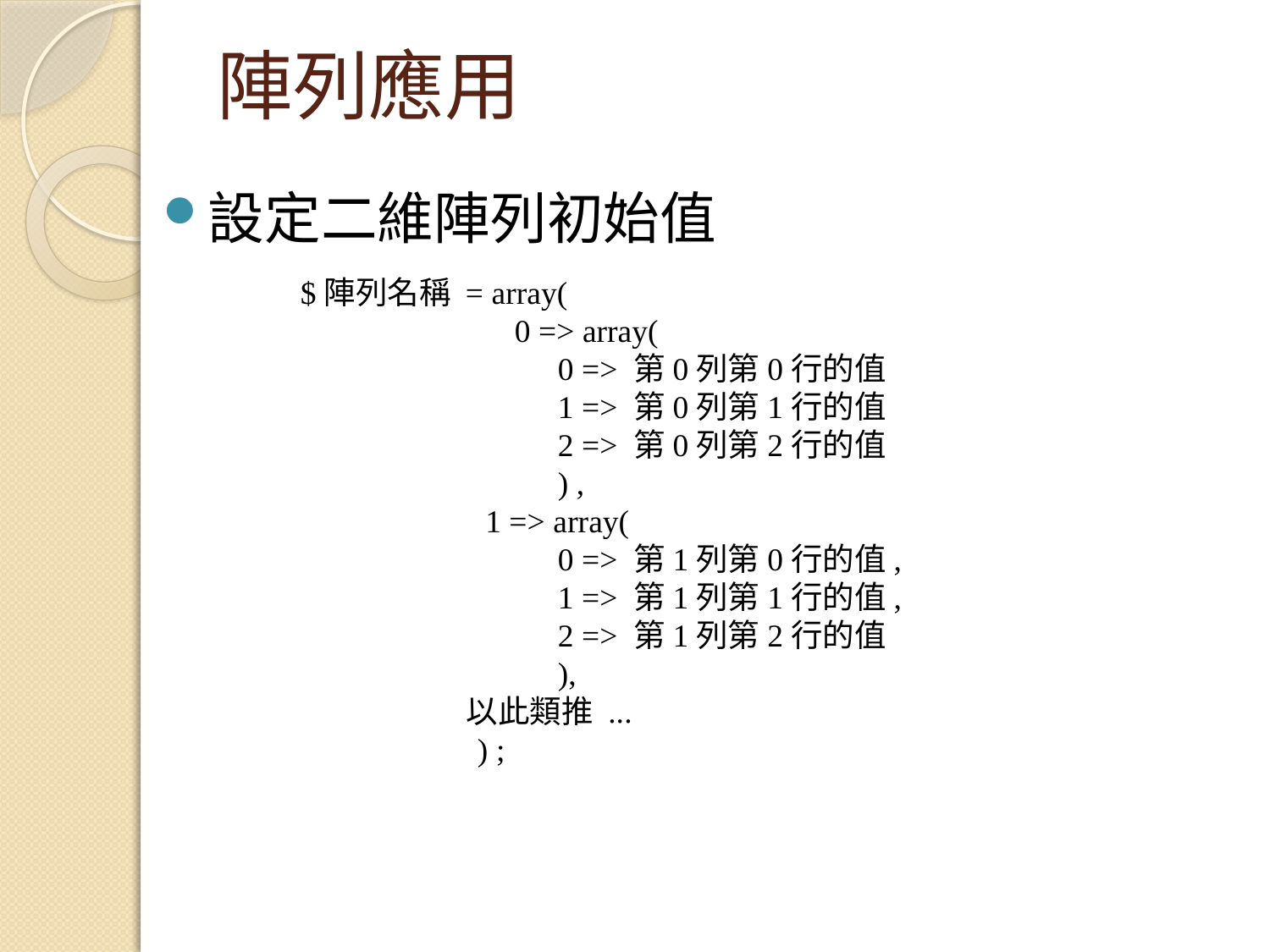

# 陣列應用
設定二維陣列初始值

$陣列名稱 = array(
                       0 => array(
                                0 => 第0列第0行的值
                                1 => 第0列第1行的值
                                2 => 第0列第2行的值
                                ) ,
                       1 => array(
                                0 => 第1列第0行的值,
                                1 => 第1列第1行的值,
                                2 => 第1列第2行的值
                                ),
                      以此類推 ...
                      ) ;